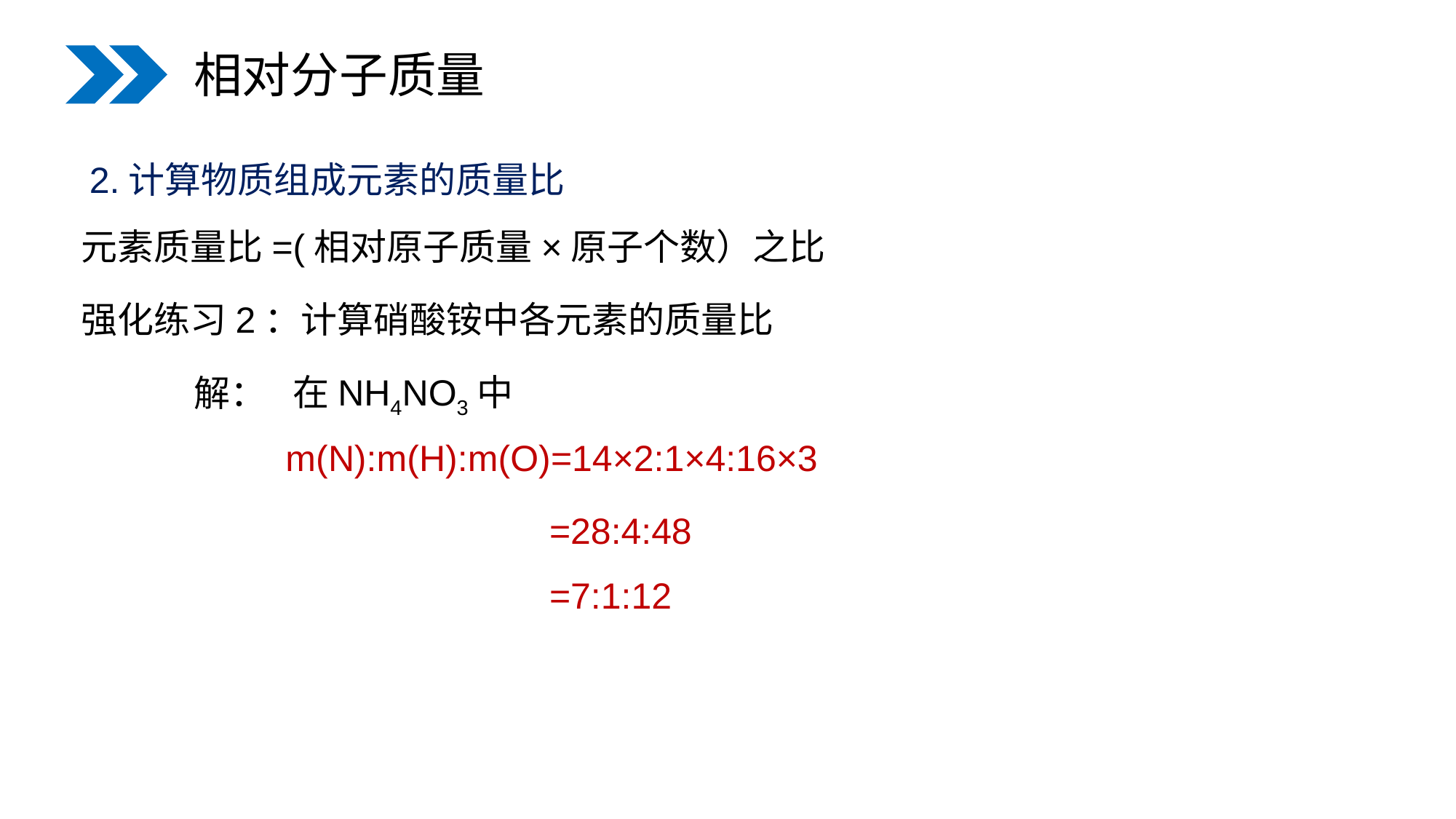

相对分子质量
2.计算物质组成元素的质量比
元素质量比=(相对原子质量×原子个数）之比
强化练习2：计算硝酸铵中各元素的质量比
在NH4NO3中
解：
m(N):m(H):m(O)=14×2:1×4:16×3
=28:4:48
=7:1:12